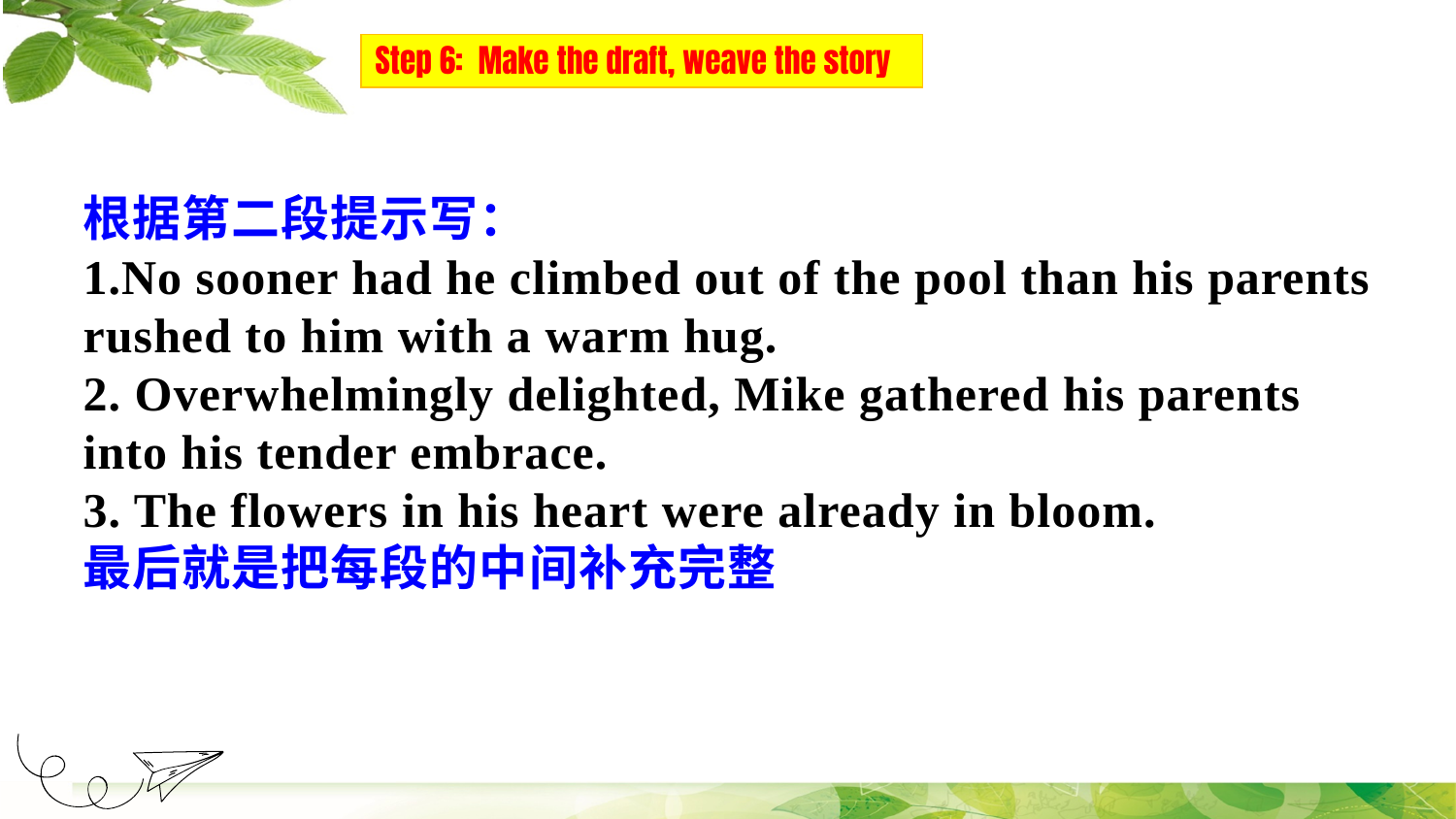

Step 6:  Make the draft, weave the story
根据第二段提示写：
1.No sooner had he climbed out of the pool than his parents rushed to him with a warm hug.
2. Overwhelmingly delighted, Mike gathered his parents into his tender embrace.
3. The flowers in his heart were already in bloom.
最后就是把每段的中间补充完整